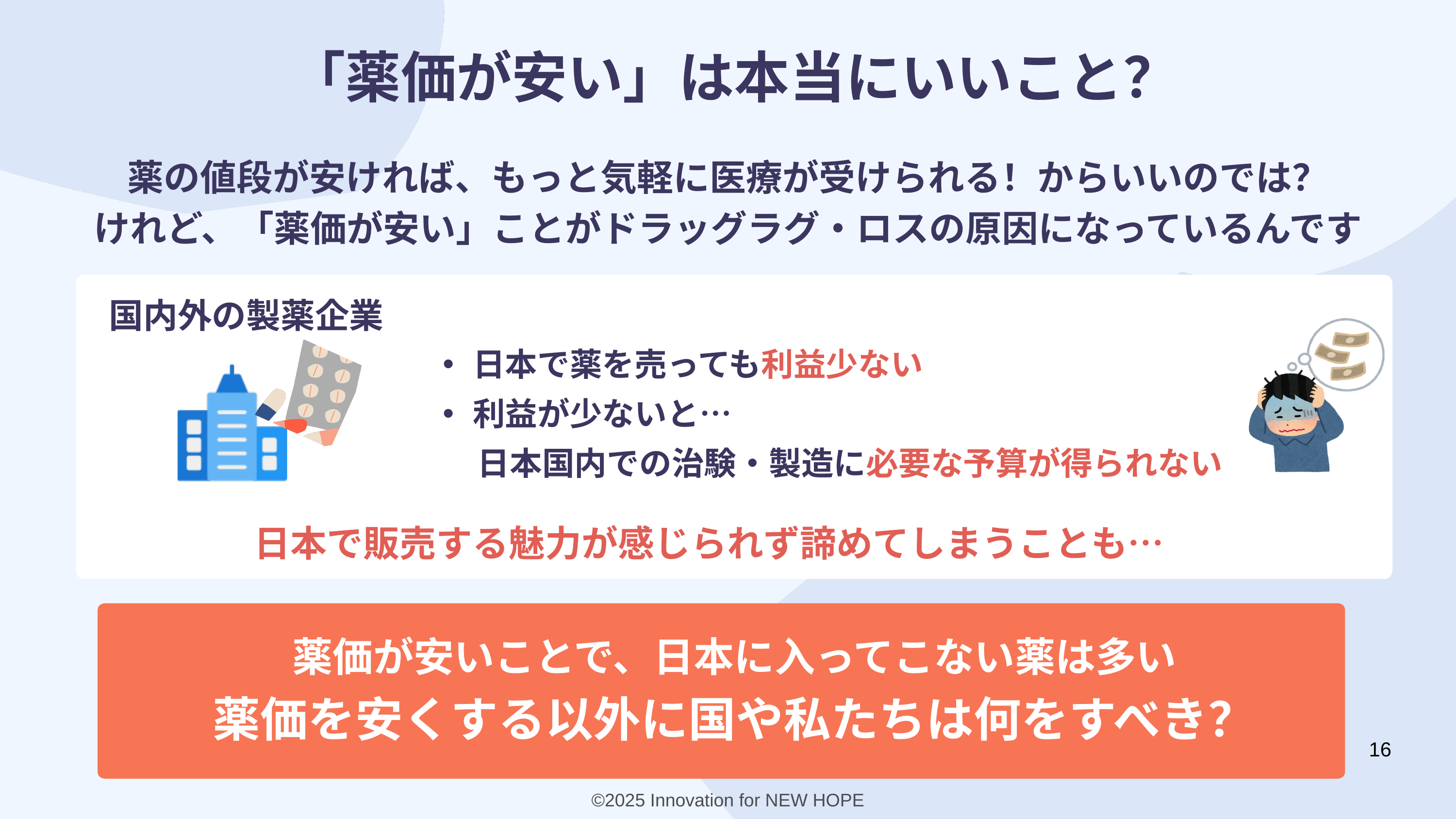

「薬価が安い」は本当にいいこと？
薬の値段が安ければ、もっと気軽に医療が受けられる！からいいのでは？
けれど、「薬価が安い」ことがドラッグラグ・ロスの原因になっているんです

国内外の製薬企業

日本で薬を売っても利益少ない
利益が少ないと…
　　日本国内での治験・製造に必要な予算が得られない
日本で販売する魅力が感じられず諦めてしまうことも…

薬価が安いことで、日本に入ってこない薬は多い
薬価を安くする以外に国や私たちは何をすべき？
16
©2025 Innovation for NEW HOPE